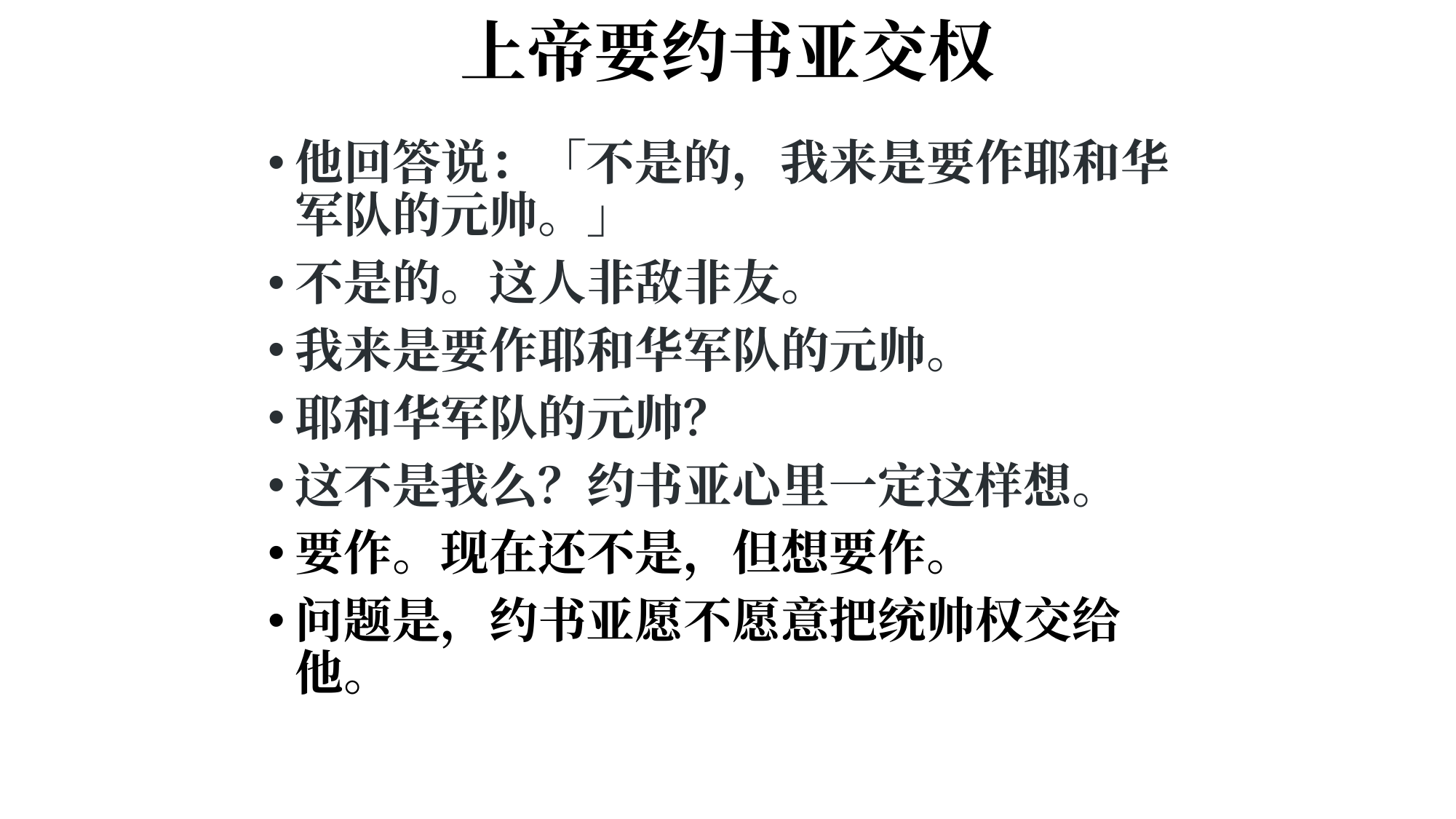

# 上帝要约书亚交权
他回答说：「不是的，我来是要作耶和华军队的元帅。」
不是的。这人非敌非友。
我来是要作耶和华军队的元帅。
耶和华军队的元帅？
这不是我么？约书亚心里一定这样想。
要作。现在还不是，但想要作。
问题是，约书亚愿不愿意把统帅权交给他。